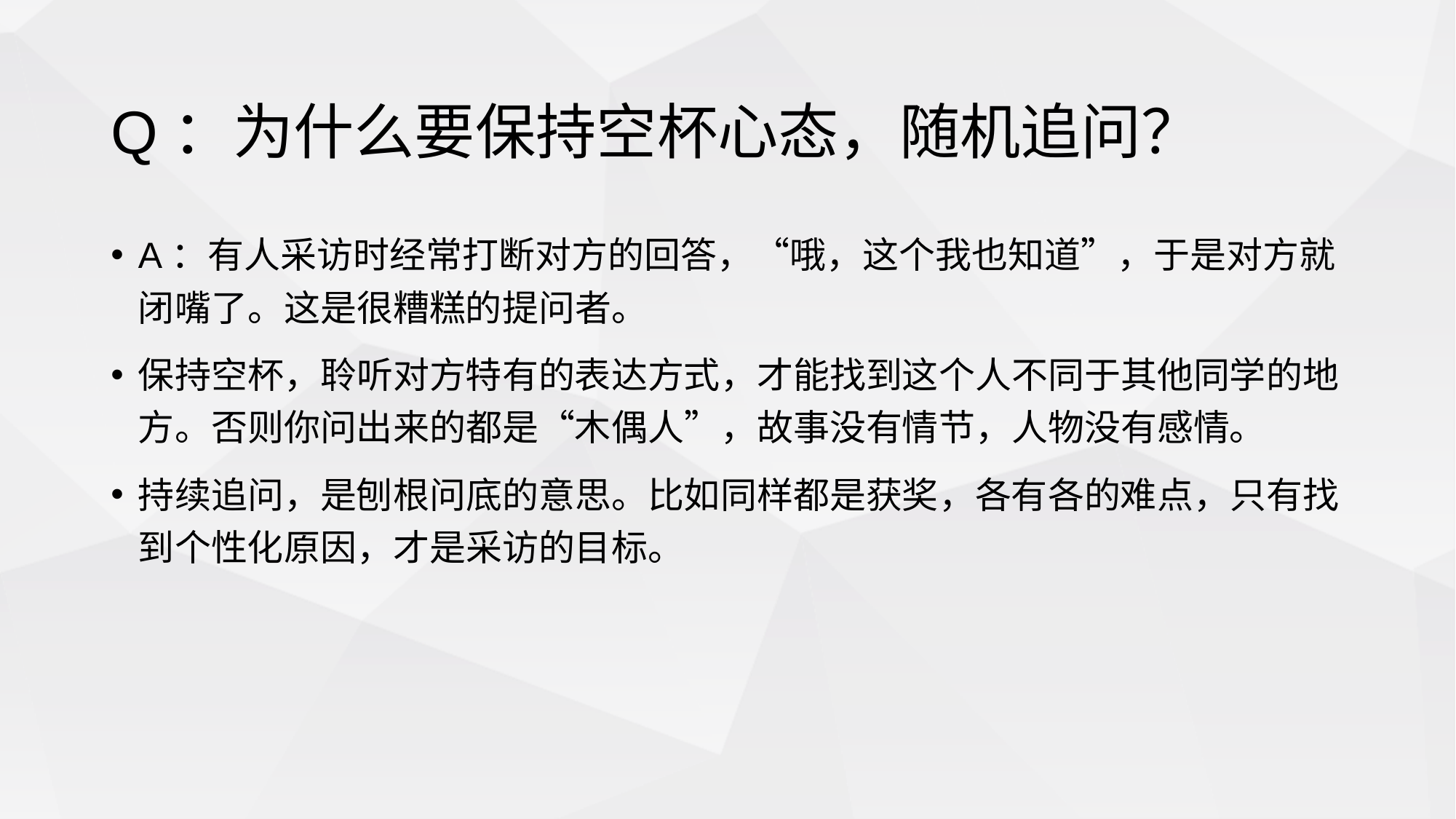

# Q：为什么要保持空杯心态，随机追问？
A：有人采访时经常打断对方的回答，“哦，这个我也知道”，于是对方就闭嘴了。这是很糟糕的提问者。
保持空杯，聆听对方特有的表达方式，才能找到这个人不同于其他同学的地方。否则你问出来的都是“木偶人”，故事没有情节，人物没有感情。
持续追问，是刨根问底的意思。比如同样都是获奖，各有各的难点，只有找到个性化原因，才是采访的目标。